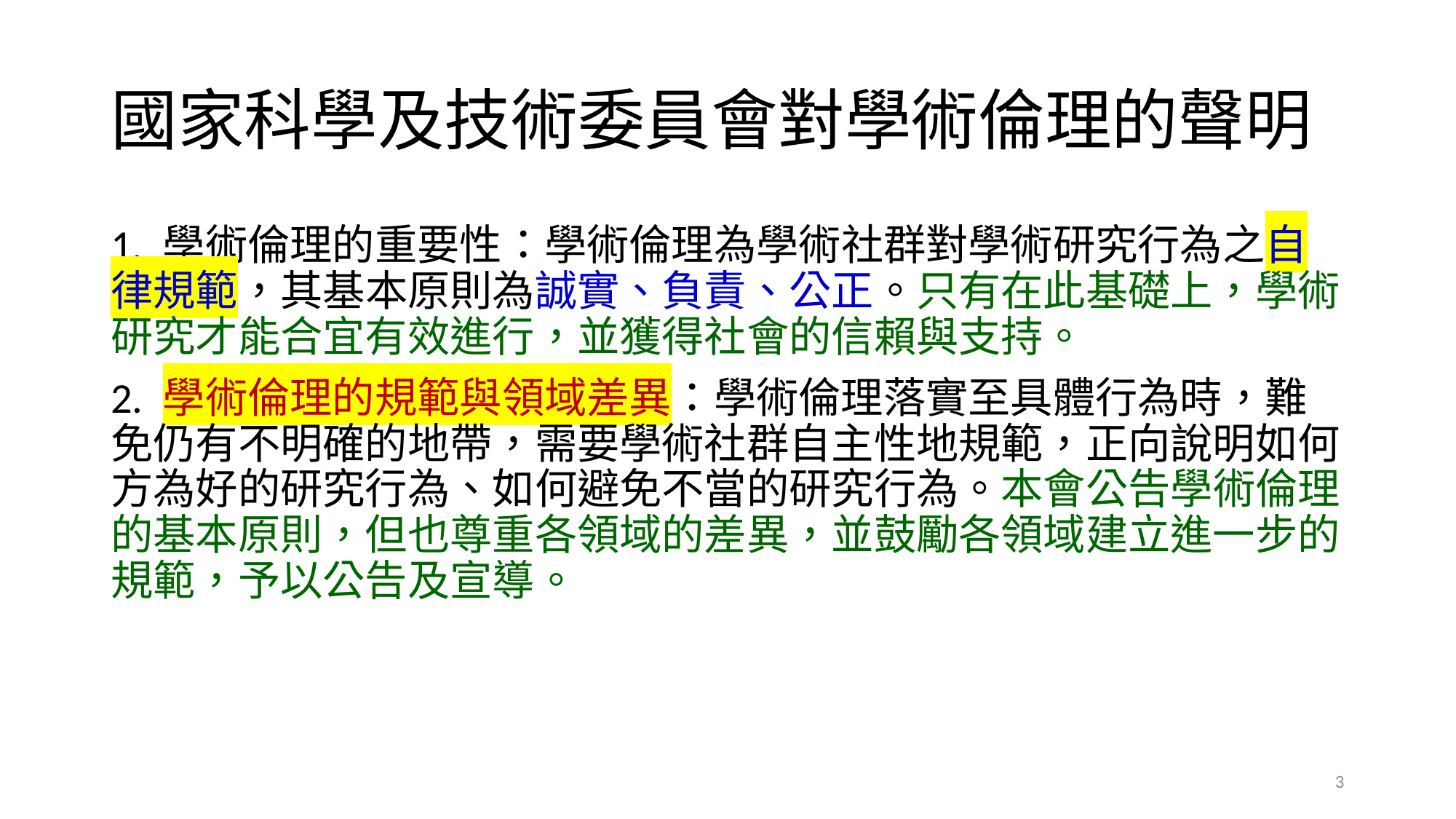

# 國家科學及技術委員會對學術倫理的聲明
1. 學術倫理的重要性：學術倫理為學術社群對學術研究行為之自律規範，其基本原則為誠實、負責、公正。只有在此基礎上，學術研究才能合宜有效進行，並獲得社會的信賴與支持。
2. 學術倫理的規範與領域差異：學術倫理落實至具體行為時，難免仍有不明確的地帶，需要學術社群自主性地規範，正向說明如何方為好的研究行為、如何避免不當的研究行為。本會公告學術倫理的基本原則，但也尊重各領域的差異，並鼓勵各領域建立進一步的規範，予以公告及宣導。
3